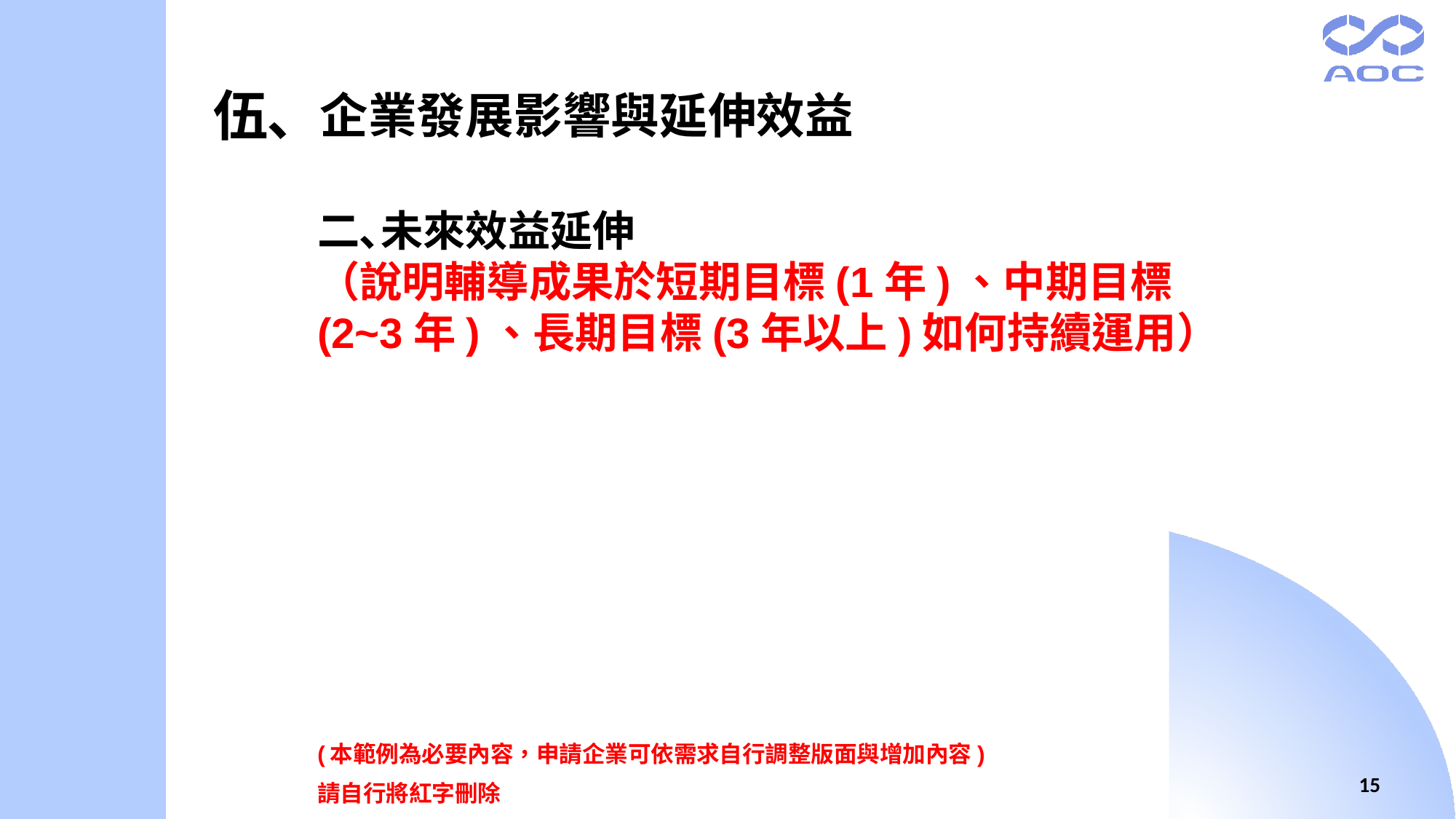

伍､
企業發展影響與延伸效益
二､未來效益延伸
（說明輔導成果於短期目標(1年)、中期目標(2~3年)、長期目標(3年以上)如何持續運用）
(本範例為必要內容，申請企業可依需求自行調整版面與增加內容)
請自行將紅字刪除